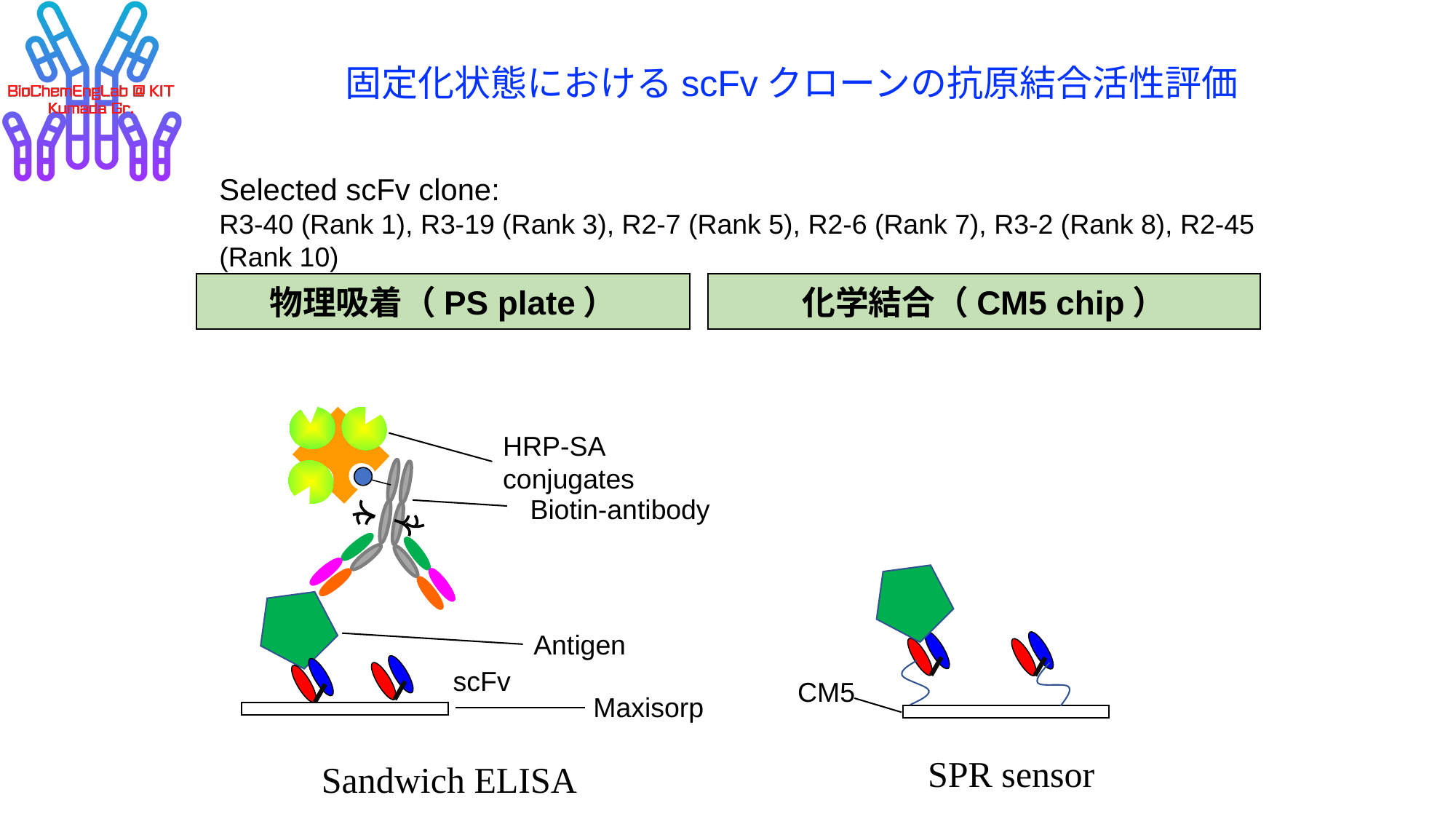

固定化状態におけるscFvクローンの抗原結合活性評価
Selected scFv clone:
R3-40 (Rank 1), R3-19 (Rank 3), R2-7 (Rank 5), R2-6 (Rank 7), R3-2 (Rank 8), R2-45 (Rank 10)
物理吸着（PS plate）
化学結合（CM5 chip）

HRP-SA conjugates
Biotin-antibody

Antigen

scFv

CM5
Maxisorp

SPR sensor
Sandwich ELISA